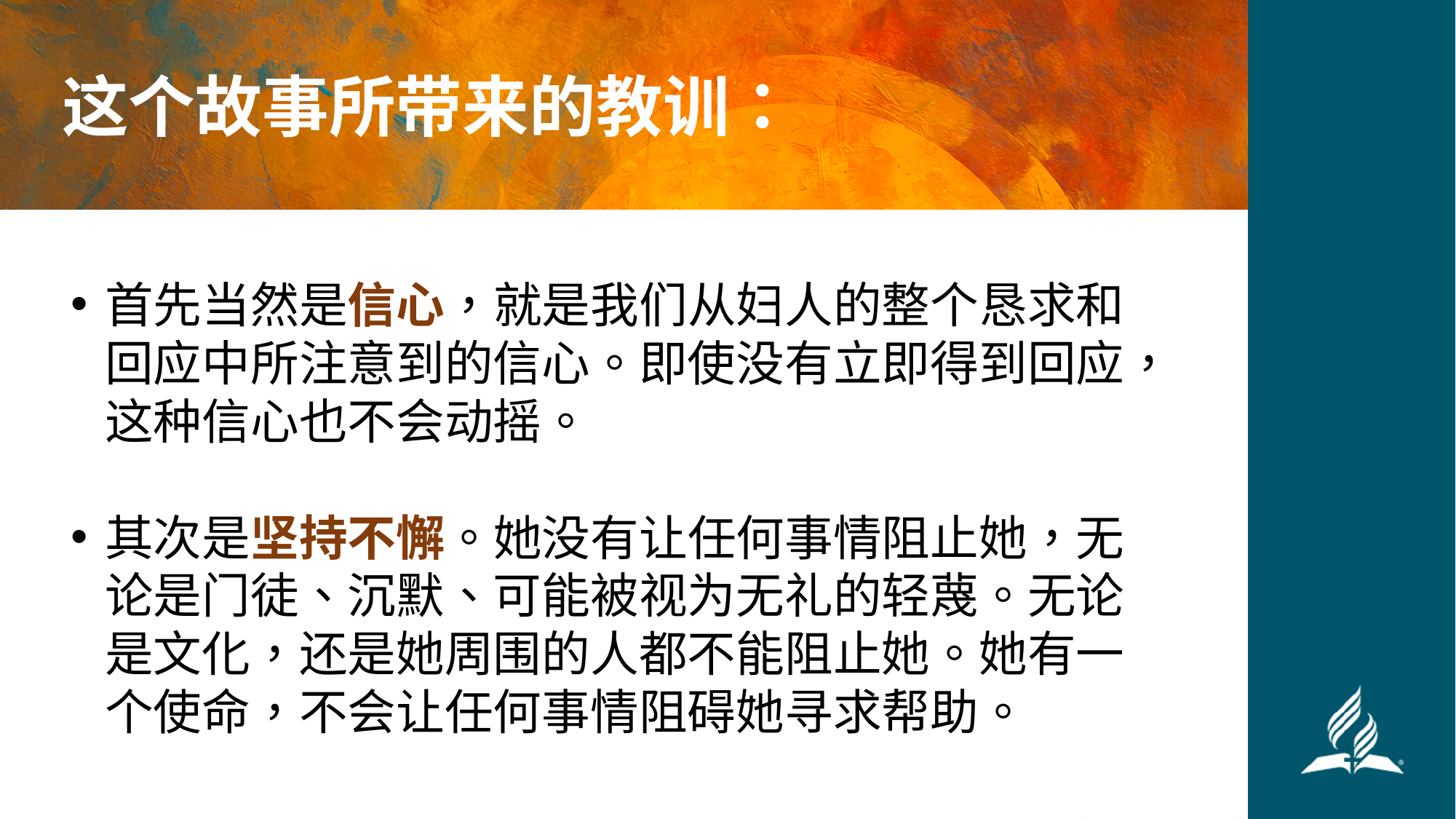

#
这个故事所带来的教训：

首先当然是信心，就是我们从妇人的整个恳求和回应中所注意到的信心。即使没有立即得到回应，这种信心也不会动摇。

其次是坚持不懈。她没有让任何事情阻止她，无论是门徒、沉默、可能被视为无礼的轻蔑。无论是文化，还是她周围的人都不能阻止她。她有一个使命，不会让任何事情阻碍她寻求帮助。